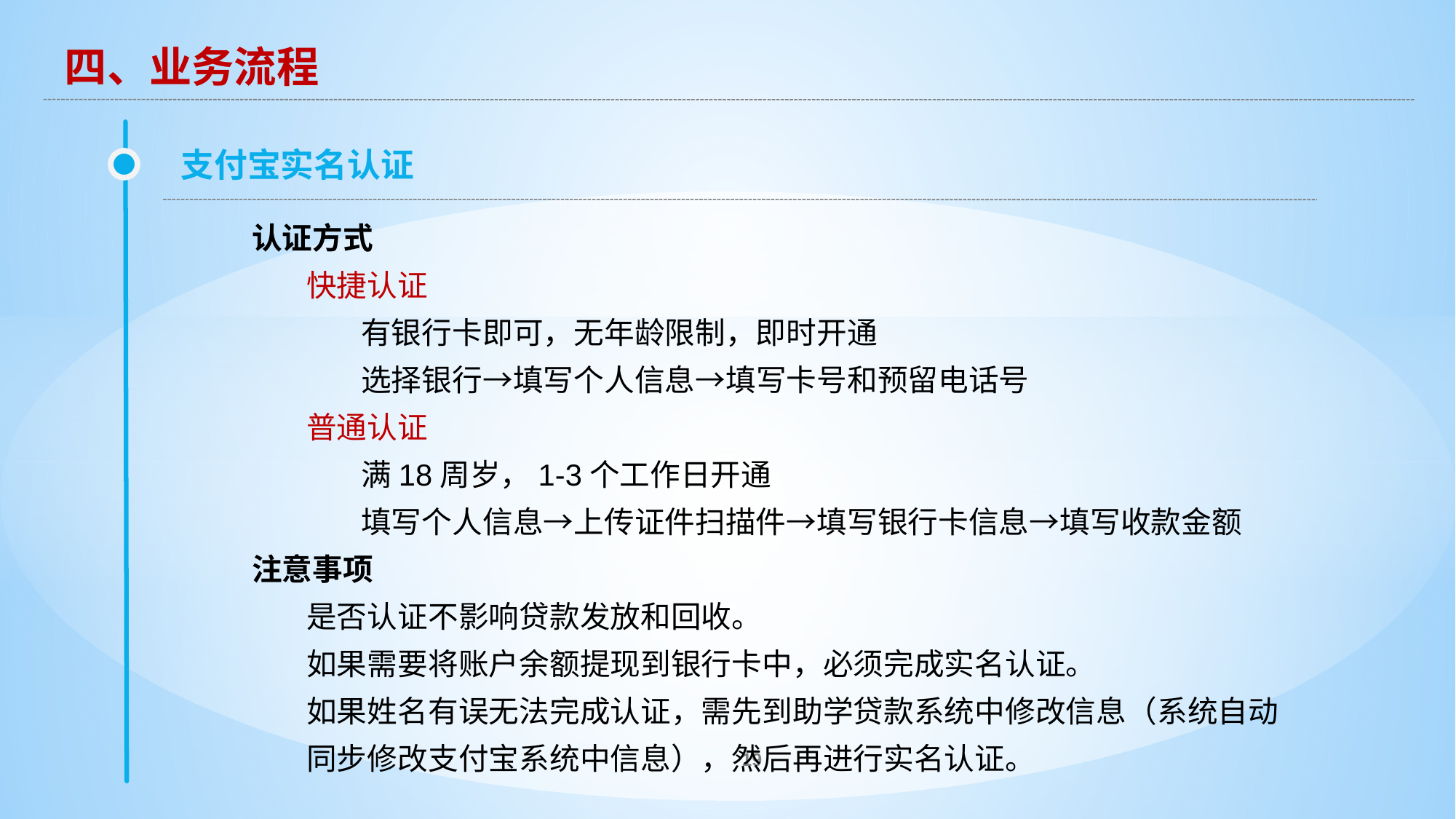

四、业务流程

支付宝实名认证

认证方式
快捷认证
有银行卡即可，无年龄限制，即时开通
选择银行→填写个人信息→填写卡号和预留电话号
普通认证
满18周岁，1-3个工作日开通
填写个人信息→上传证件扫描件→填写银行卡信息→填写收款金额
注意事项
是否认证不影响贷款发放和回收。
如果需要将账户余额提现到银行卡中，必须完成实名认证。
如果姓名有误无法完成认证，需先到助学贷款系统中修改信息（系统自动同步修改支付宝系统中信息），然后再进行实名认证。

19